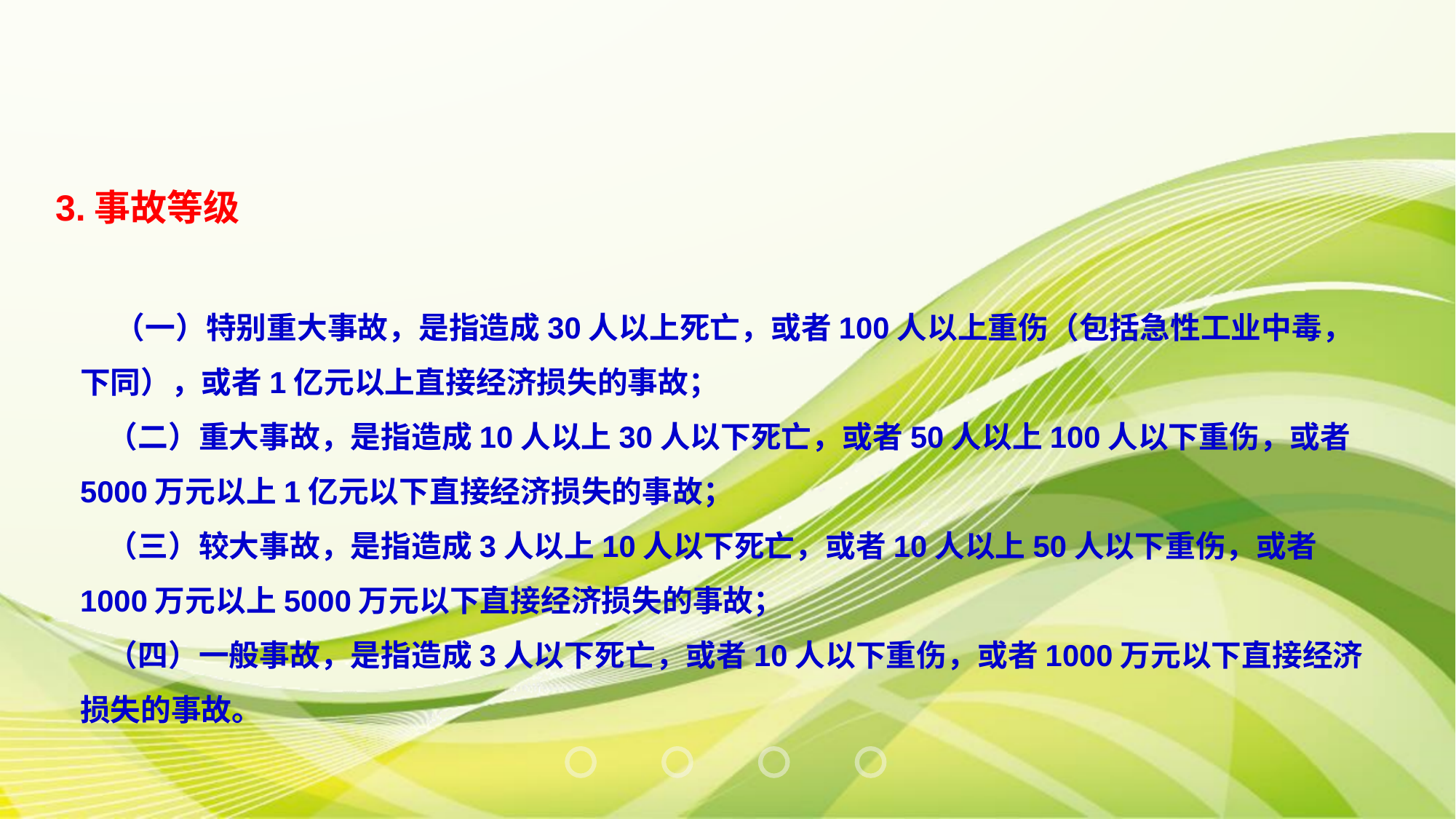

3.事故等级
    （一）特别重大事故，是指造成30人以上死亡，或者100人以上重伤（包括急性工业中毒，下同），或者1亿元以上直接经济损失的事故；
    （二）重大事故，是指造成10人以上30人以下死亡，或者50人以上100人以下重伤，或者5000万元以上1亿元以下直接经济损失的事故；
    （三）较大事故，是指造成3人以上10人以下死亡，或者10人以上50人以下重伤，或者1000万元以上5000万元以下直接经济损失的事故；
    （四）一般事故，是指造成3人以下死亡，或者10人以下重伤，或者1000万元以下直接经济损失的事故。